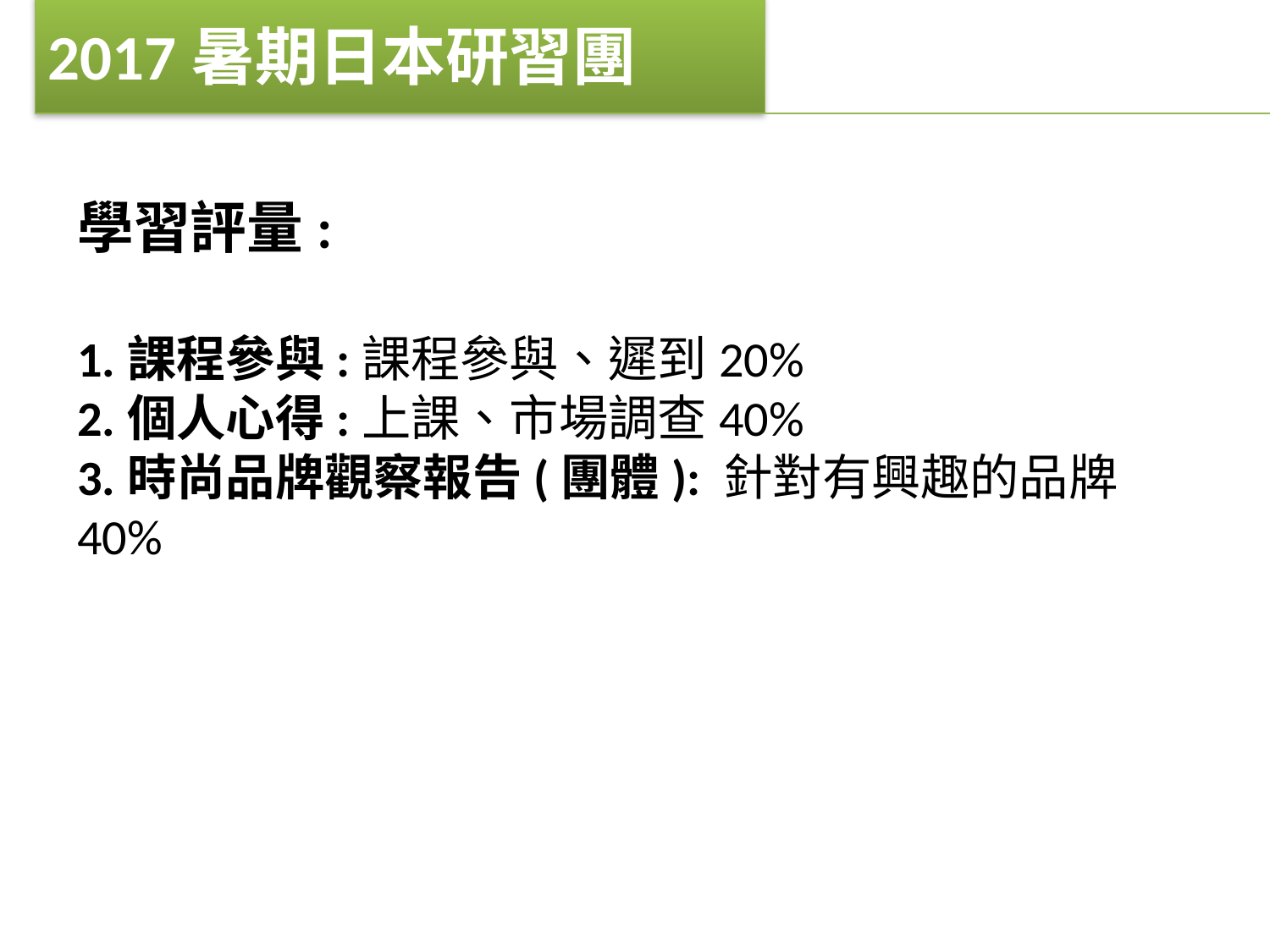

2017暑期日本研習團
學習評量:

1.課程參與:課程參與、遲到20%
2.個人心得:上課、市場調查40%
3.時尚品牌觀察報告(團體): 針對有興趣的品牌40%